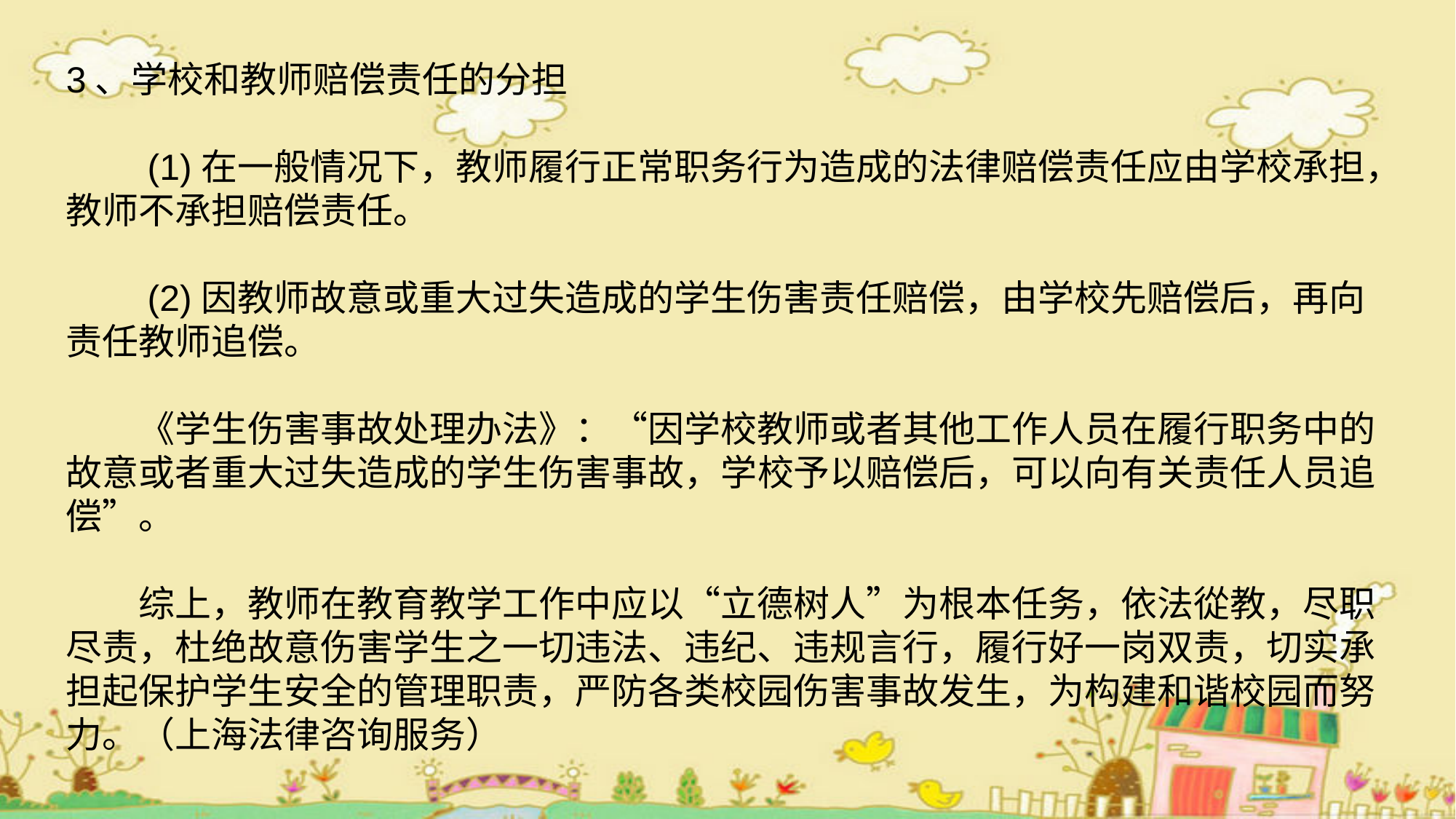

3、学校和教师赔偿责任的分担

　　(1)在一般情况下，教师履行正常职务行为造成的法律赔偿责任应由学校承担，教师不承担赔偿责任。

　　(2)因教师故意或重大过失造成的学生伤害责任赔偿，由学校先赔偿后，再向责任教师追偿。

　　《学生伤害事故处理办法》：“因学校教师或者其他工作人员在履行职务中的故意或者重大过失造成的学生伤害事故，学校予以赔偿后，可以向有关责任人员追偿”。

　　综上，教师在教育教学工作中应以“立德树人”为根本任务，依法從教，尽职尽责，杜绝故意伤害学生之一切违法、违纪、违规言行，履行好一岗双责，切实承担起保护学生安全的管理职责，严防各类校园伤害事故发生，为构建和谐校园而努力。（上海法律咨询服务）